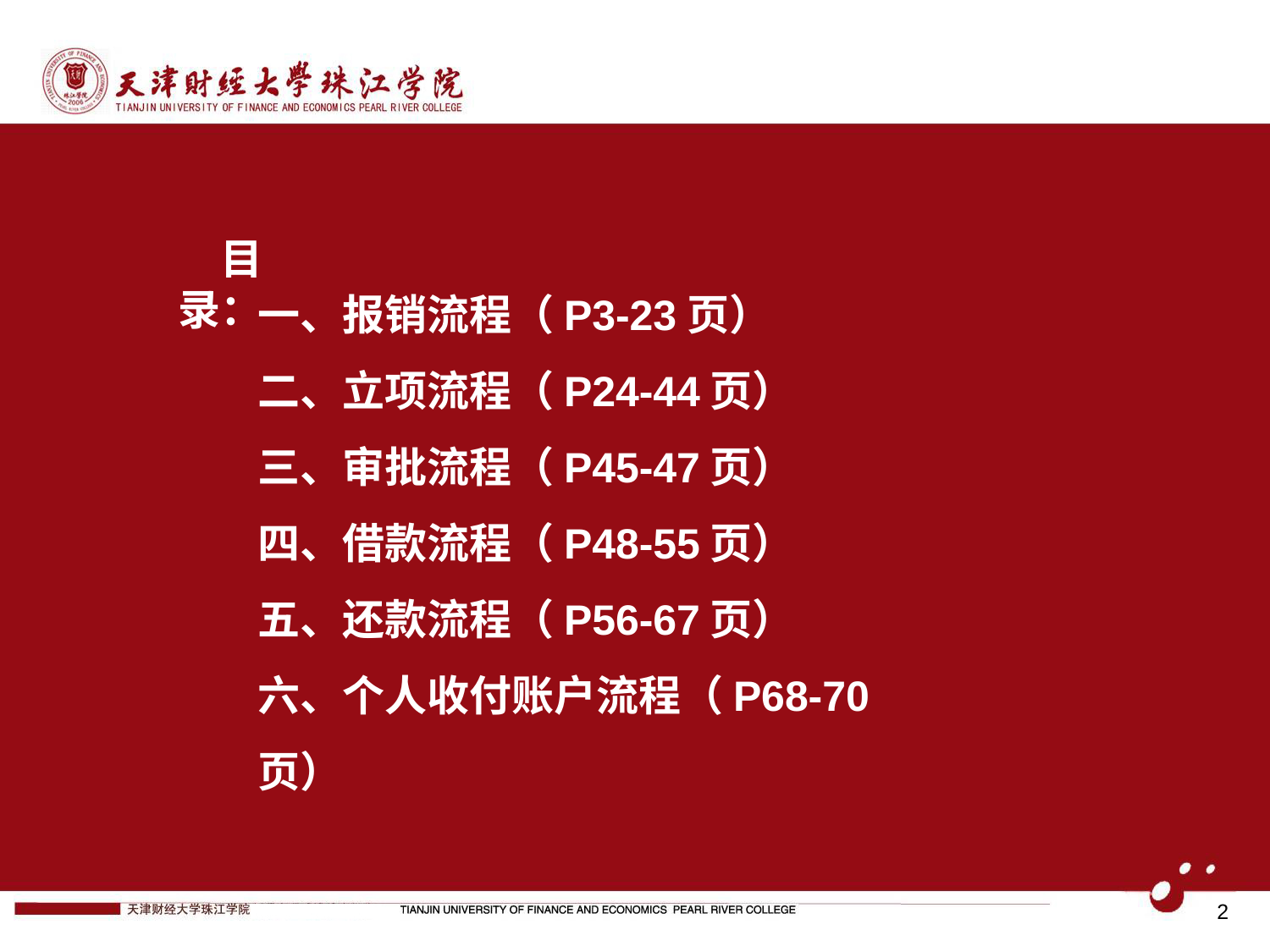

一、报销流程（P3-23页）
二、立项流程（P24-44页）
三、审批流程（P45-47页）
四、借款流程（P48-55页）
五、还款流程（P56-67页）
六、个人收付账户流程（P68-70页）

目录：
2